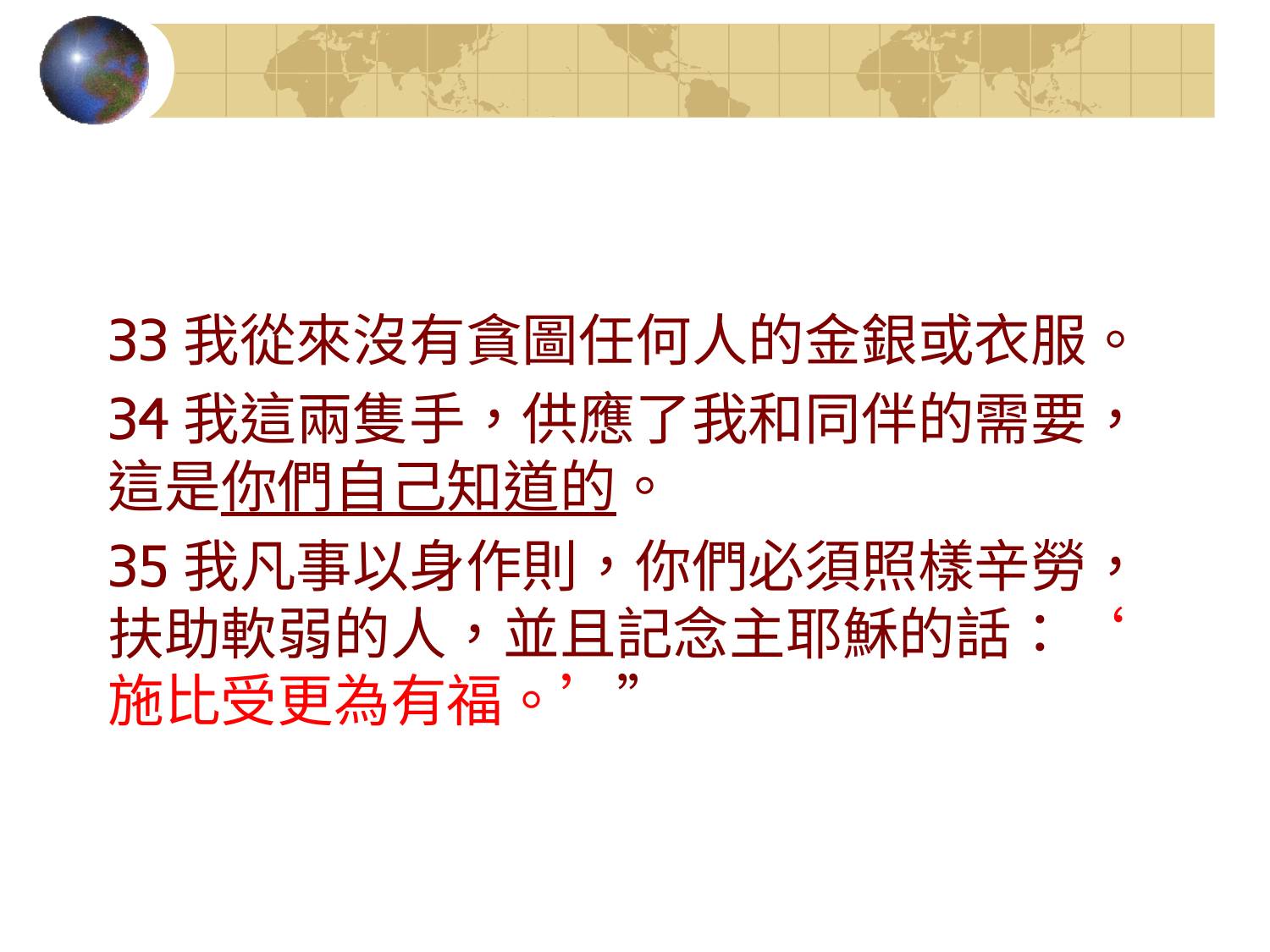

#
33我從來沒有貪圖任何人的金銀或衣服。
34我這兩隻手，供應了我和同伴的需要，這是你們自己知道的。
35我凡事以身作則，你們必須照樣辛勞，扶助軟弱的人，並且記念主耶穌的話：‘施比受更為有福。’”